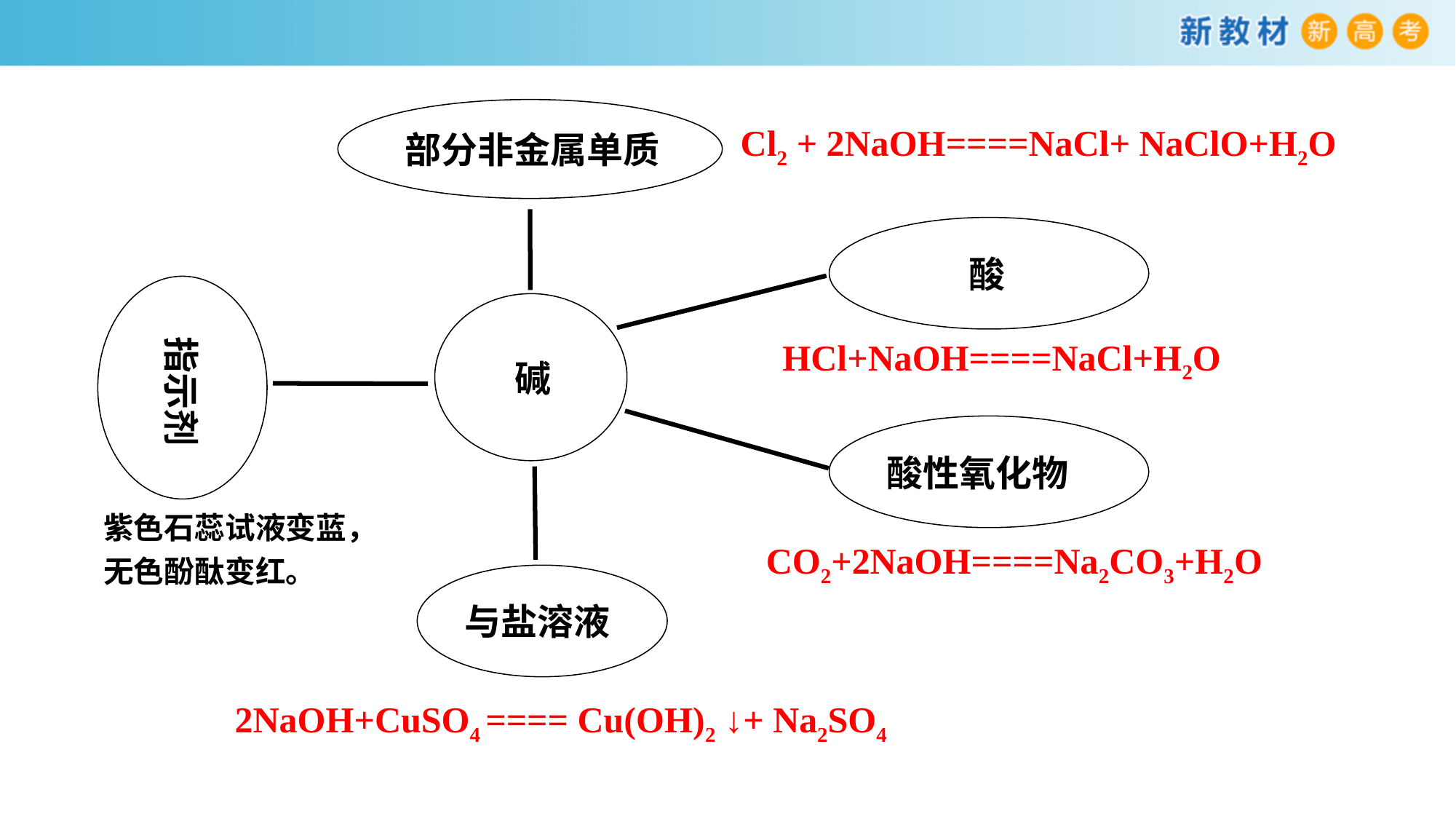

部分非金属单质

Cl2 + 2NaOH====NaCl+ NaClO+H2O

         酸

 指示剂

    碱
HCl+NaOH====NaCl+H2O

酸性氧化物

与盐溶液
紫色石蕊试液变蓝，
无色酚酞变红。
CO2+2NaOH====Na2CO3+H2O
2NaOH+CuSO4 ==== Cu(OH)2 ↓+ Na2SO4